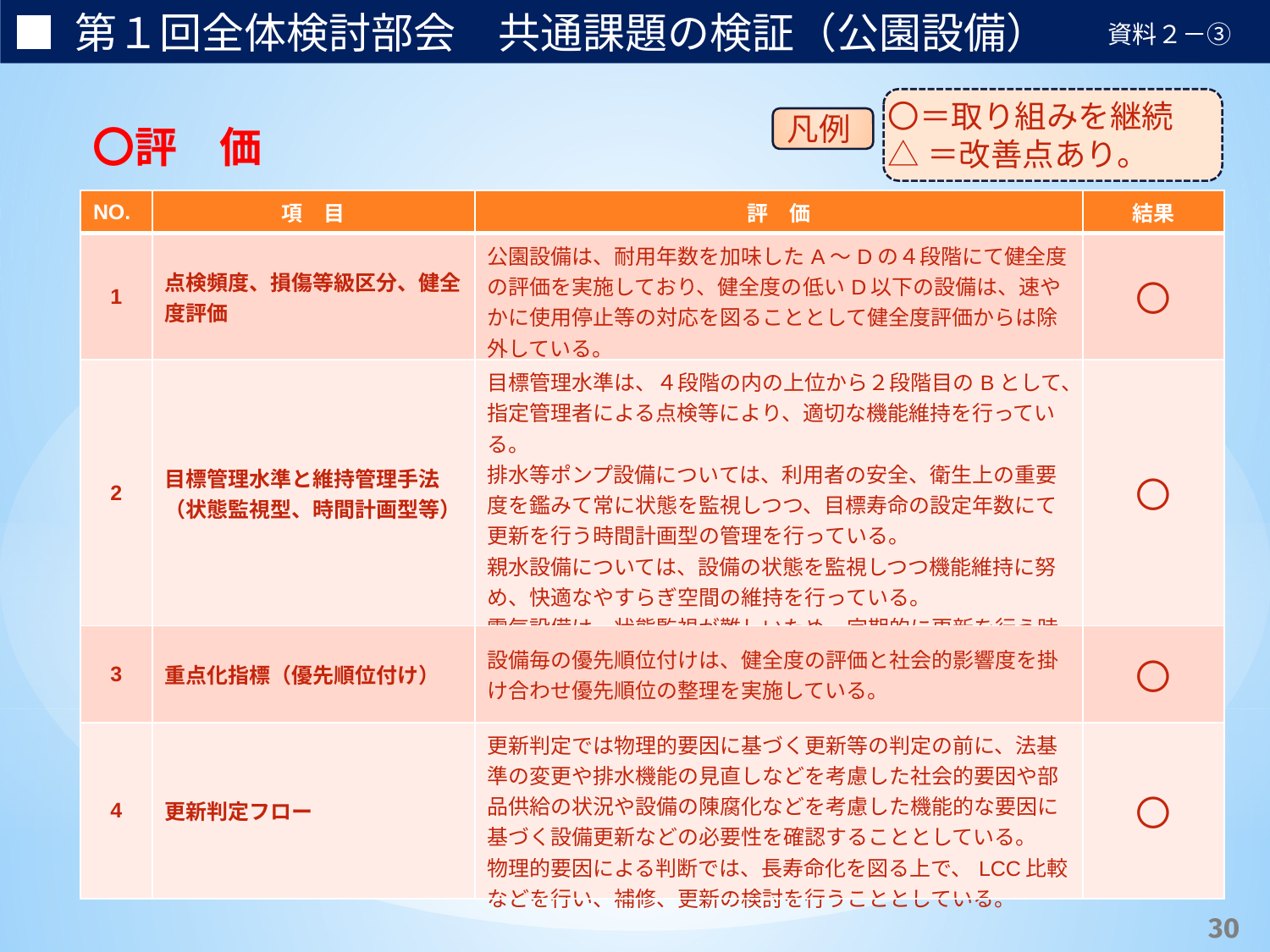

■ 第１回全体検討部会　共通課題の検証（公園設備）
資料２－③

〇＝取り組みを継続
△＝改善点あり。
凡例
〇評　価
| NO. | 項　目 | 評　価 | 結果 |
| --- | --- | --- | --- |
| 1 | 点検頻度、損傷等級区分、健全度評価 | 公園設備は、耐用年数を加味したA～Dの４段階にて健全度の評価を実施しており、健全度の低いD以下の設備は、速やかに使用停止等の対応を図ることとして健全度評価からは除外している。 | 〇 |
| 2 | 目標管理水準と維持管理手法 （状態監視型、時間計画型等） | 目標管理水準は、４段階の内の上位から２段階目のBとして、指定管理者による点検等により、適切な機能維持を行っている。 排水等ポンプ設備については、利用者の安全、衛生上の重要度を鑑みて常に状態を監視しつつ、目標寿命の設定年数にて更新を行う時間計画型の管理を行っている。 親水設備については、設備の状態を監視しつつ機能維持に努め、快適なやすらぎ空間の維持を行っている。 電気設備は、状態監視が難しいため、定期的に更新を行う時間計画型の管理を行い機能維持を行っている。 | 〇 |
| 3 | 重点化指標（優先順位付け） | 設備毎の優先順位付けは、健全度の評価と社会的影響度を掛け合わせ優先順位の整理を実施している。 | 〇 |
| 4 | 更新判定フロー | 更新判定では物理的要因に基づく更新等の判定の前に、法基準の変更や排水機能の見直しなどを考慮した社会的要因や部品供給の状況や設備の陳腐化などを考慮した機能的な要因に基づく設備更新などの必要性を確認することとしている。 物理的要因による判断では、長寿命化を図る上で、LCC比較などを行い、補修、更新の検討を行うこととしている。 | 〇 |

30